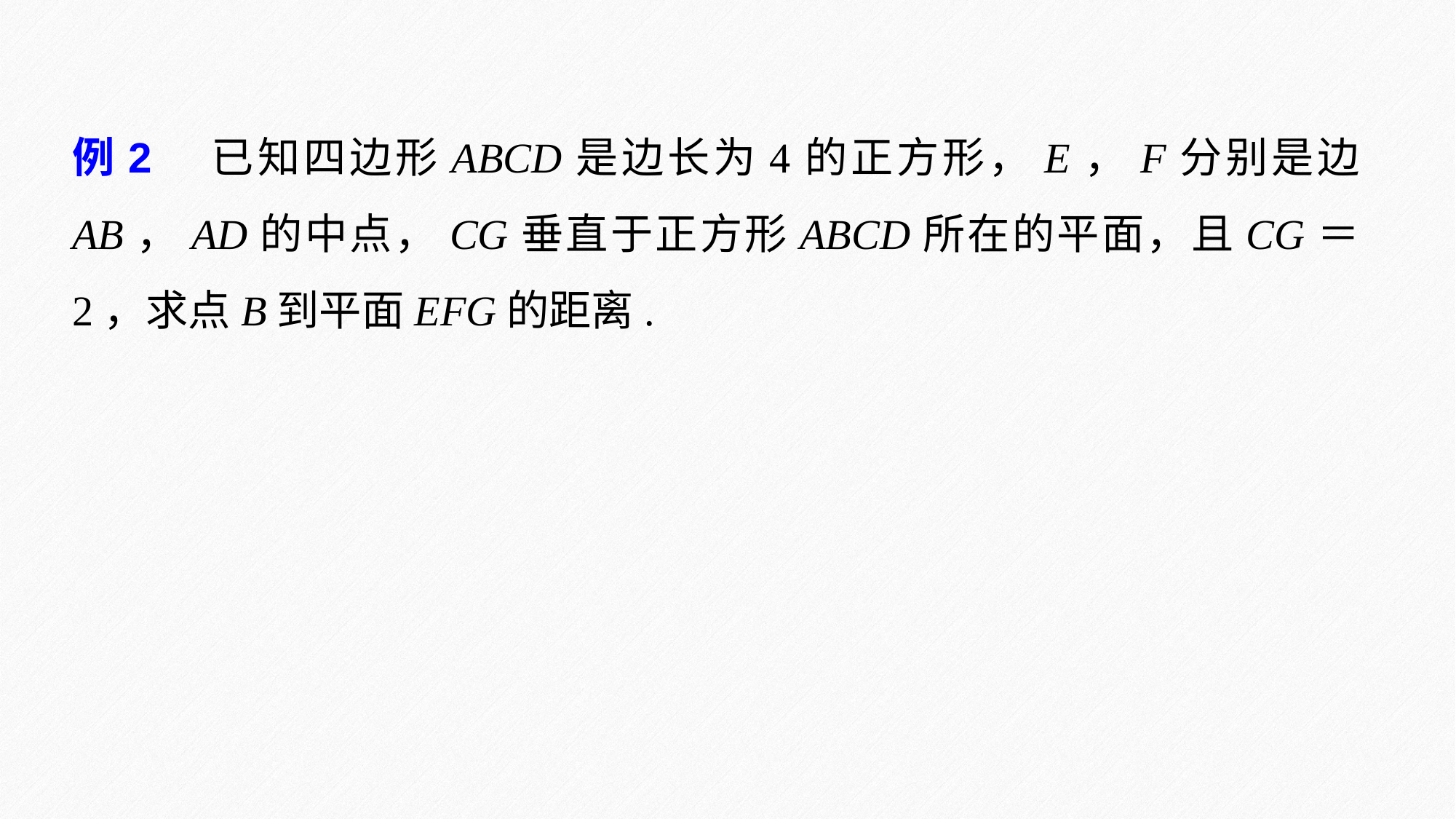

例2　已知四边形ABCD是边长为4的正方形，E，F分别是边AB，AD的中点，CG垂直于正方形ABCD所在的平面，且CG＝2，求点B到平面EFG的距离.